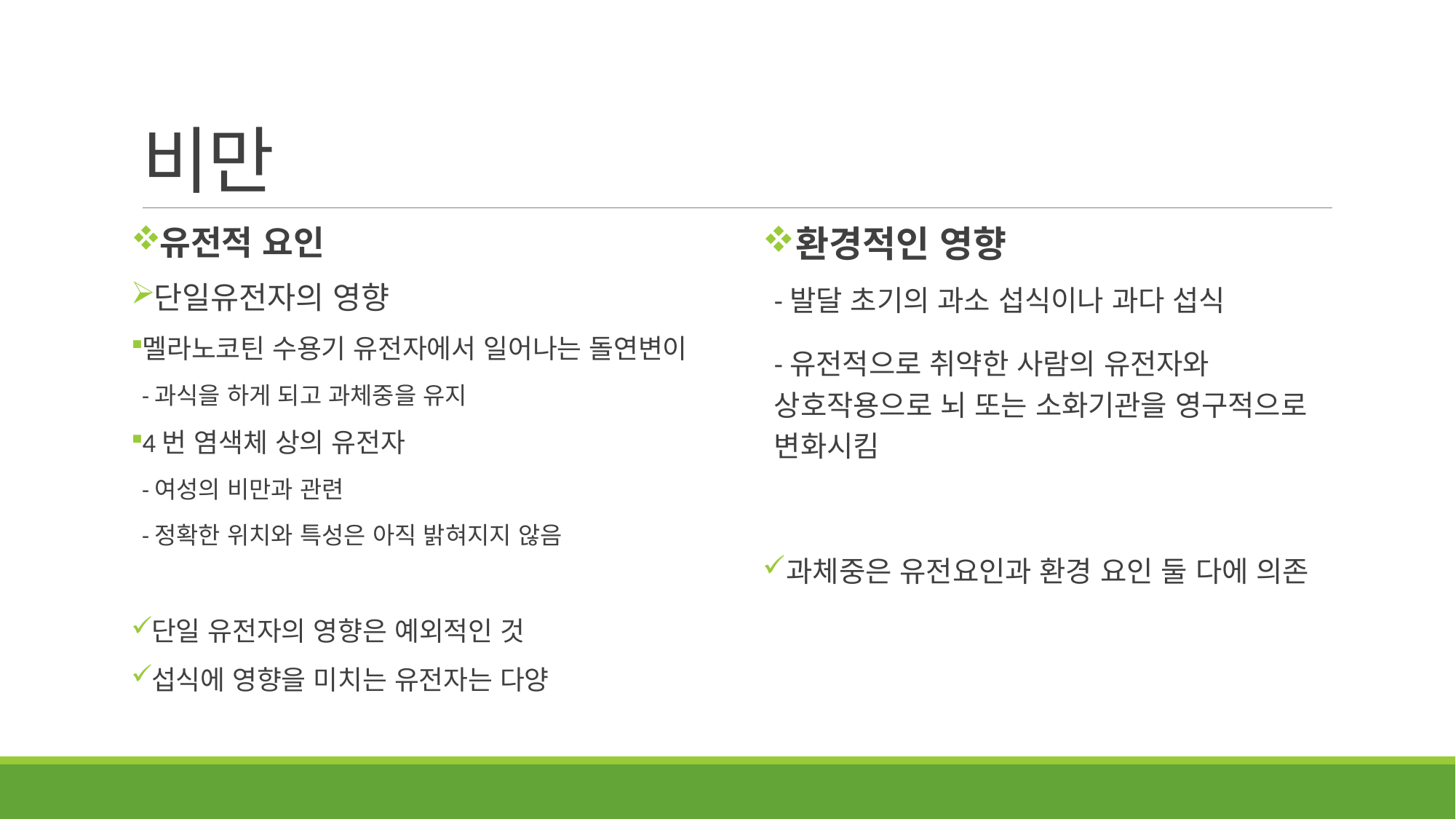

# 비만
유전적 요인
단일유전자의 영향
멜라노코틴 수용기 유전자에서 일어나는 돌연변이
-과식을 하게 되고 과체중을 유지
4번 염색체 상의 유전자
-여성의 비만과 관련
-정확한 위치와 특성은 아직 밝혀지지 않음

단일 유전자의 영향은 예외적인 것
섭식에 영향을 미치는 유전자는 다양

환경적인 영향
-발달 초기의 과소 섭식이나 과다 섭식
-유전적으로 취약한 사람의 유전자와 상호작용으로 뇌 또는 소화기관을 영구적으로 변화시킴

과체중은 유전요인과 환경 요인 둘 다에 의존